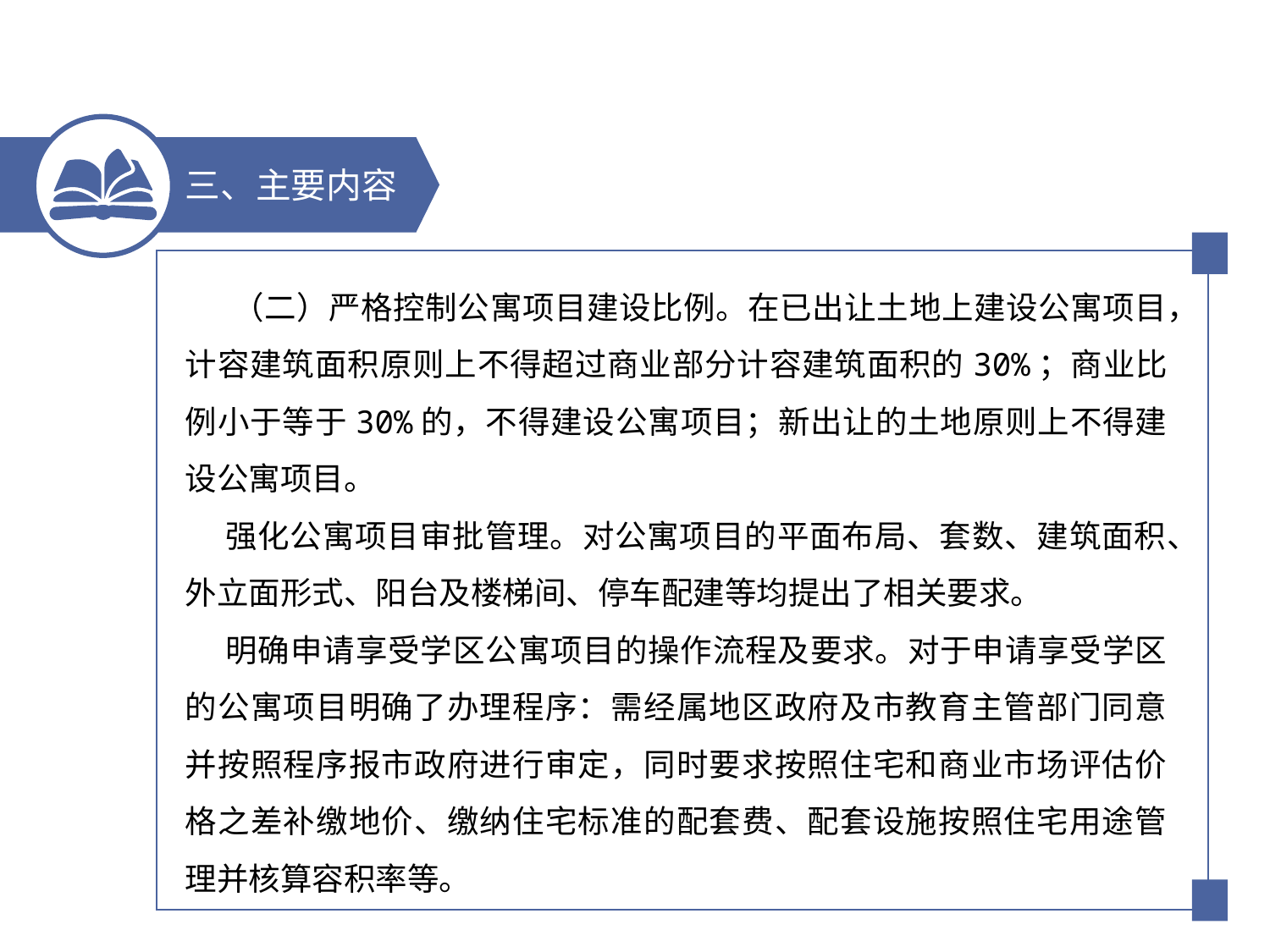

三、主要内容

     （二）严格控制公寓项目建设比例。在已出让土地上建设公寓项目，计容建筑面积原则上不得超过商业部分计容建筑面积的30%；商业比例小于等于30%的，不得建设公寓项目；新出让的土地原则上不得建设公寓项目。
    强化公寓项目审批管理。对公寓项目的平面布局、套数、建筑面积、外立面形式、阳台及楼梯间、停车配建等均提出了相关要求。
    明确申请享受学区公寓项目的操作流程及要求。对于申请享受学区的公寓项目明确了办理程序：需经属地区政府及市教育主管部门同意并按照程序报市政府进行审定，同时要求按照住宅和商业市场评估价格之差补缴地价、缴纳住宅标准的配套费、配套设施按照住宅用途管理并核算容积率等。